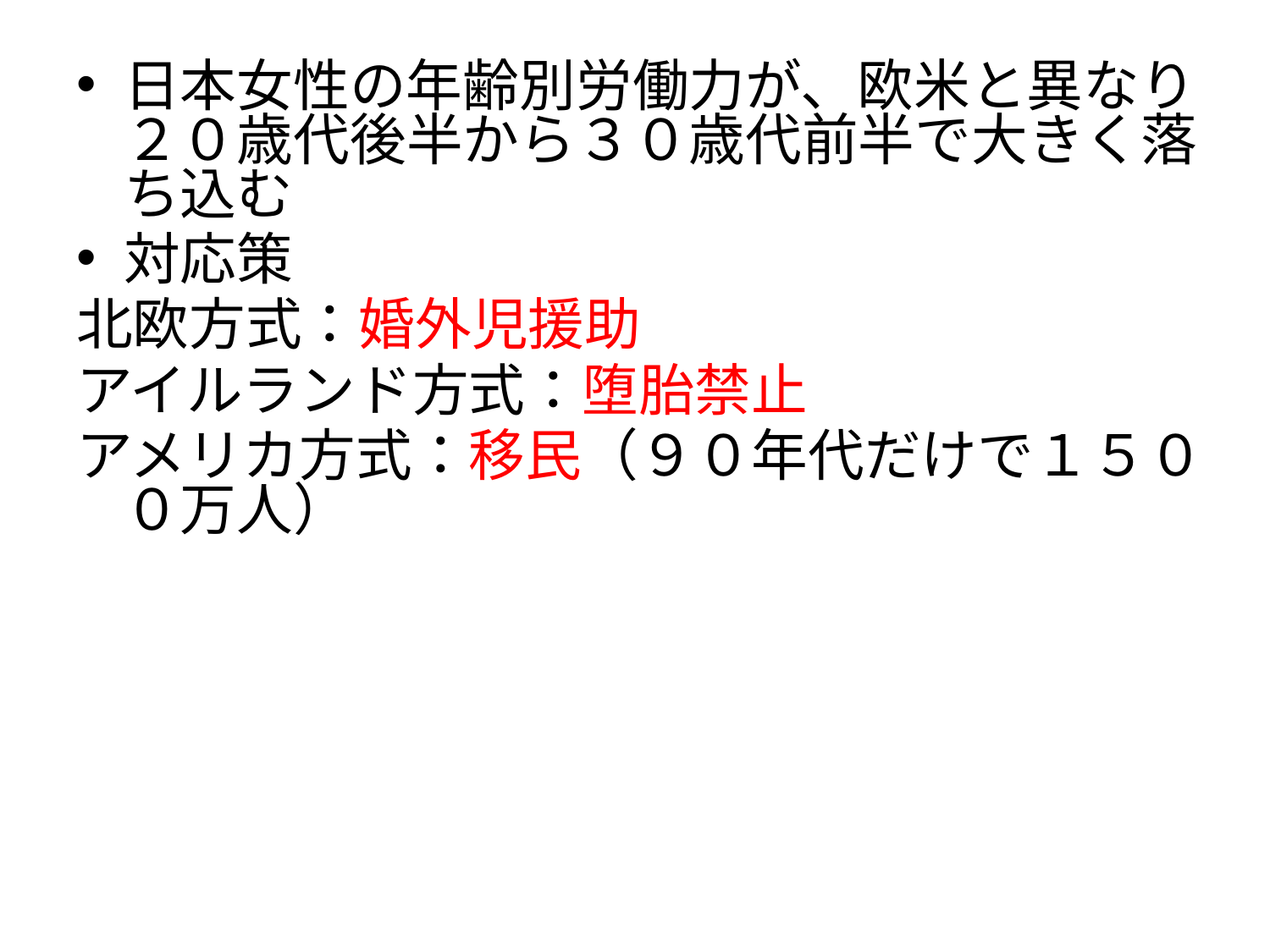

日本女性の年齢別労働力が、欧米と異なり２０歳代後半から３０歳代前半で大きく落ち込む
対応策
北欧方式：婚外児援助
アイルランド方式：堕胎禁止
アメリカ方式：移民（９０年代だけで１５００万人）